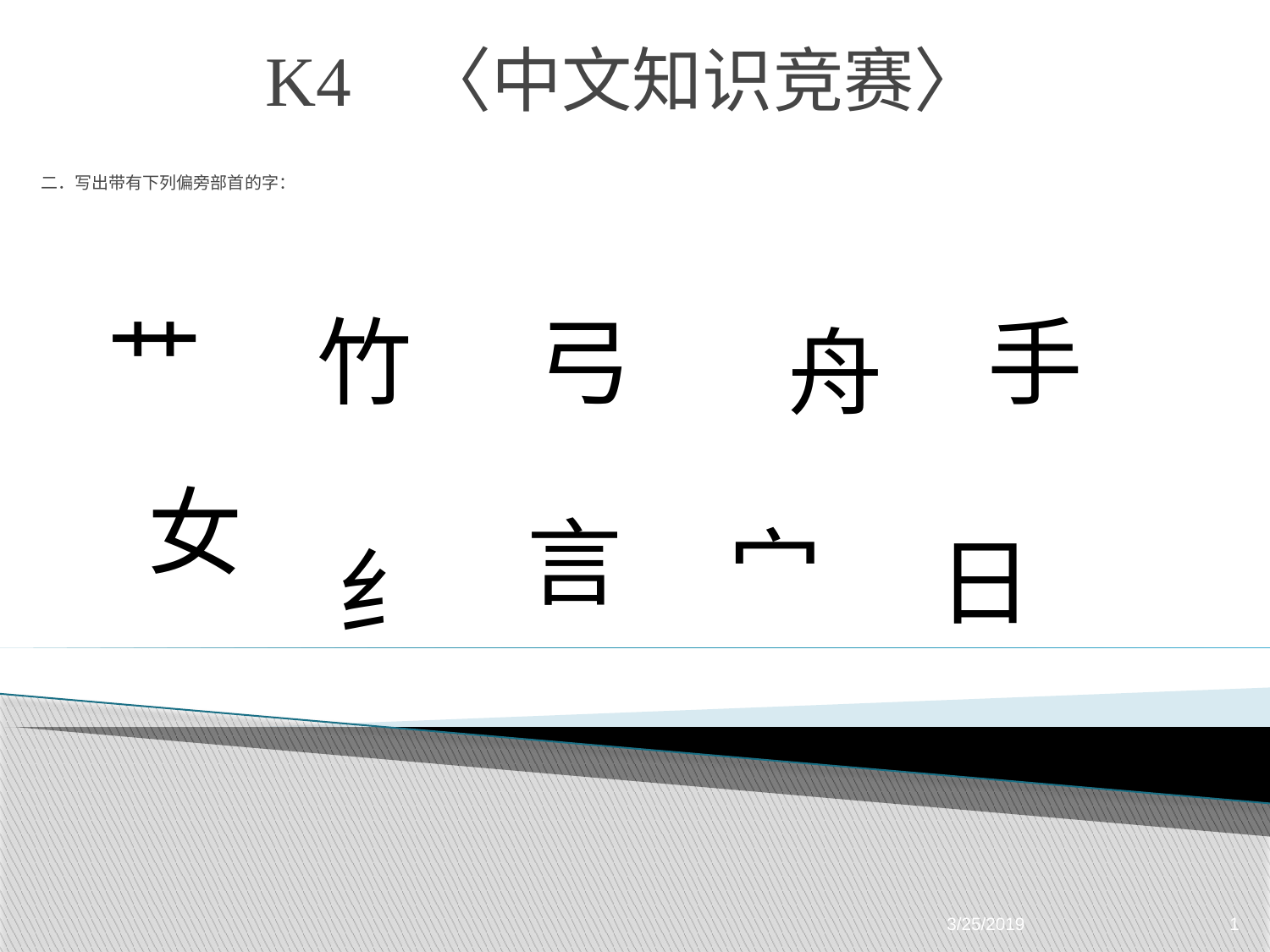

# K4   〈中文知识竞赛〉
二．写出带有下列偏旁部首的字：

艹
竹
弓
手
舟
女
言
宀
日
纟
3/25/2019
1